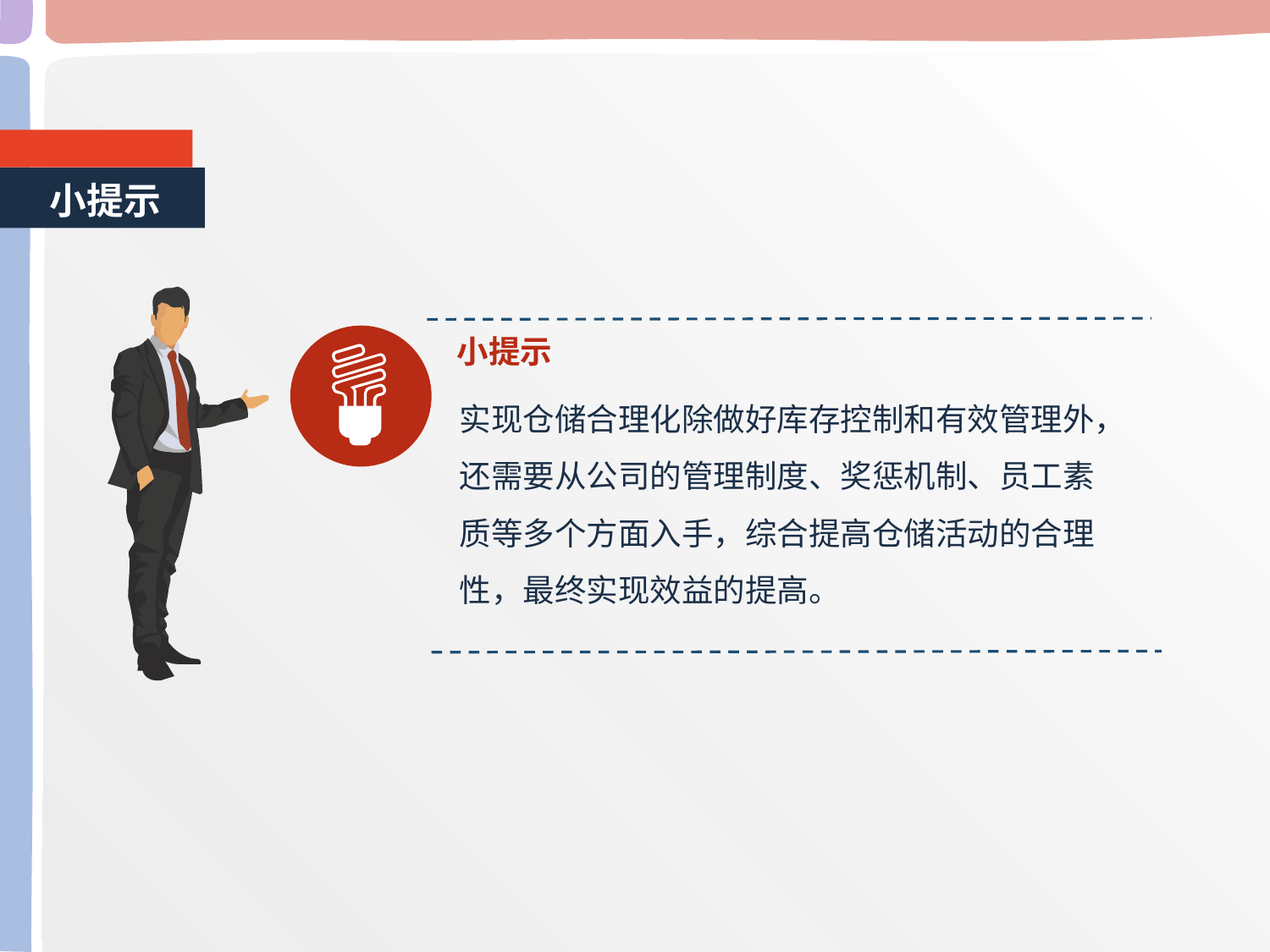

小提示

小提示
实现仓储合理化除做好库存控制和有效管理外，还需要从公司的管理制度、奖惩机制、员工素质等多个方面入手，综合提高仓储活动的合理性，最终实现效益的提高。